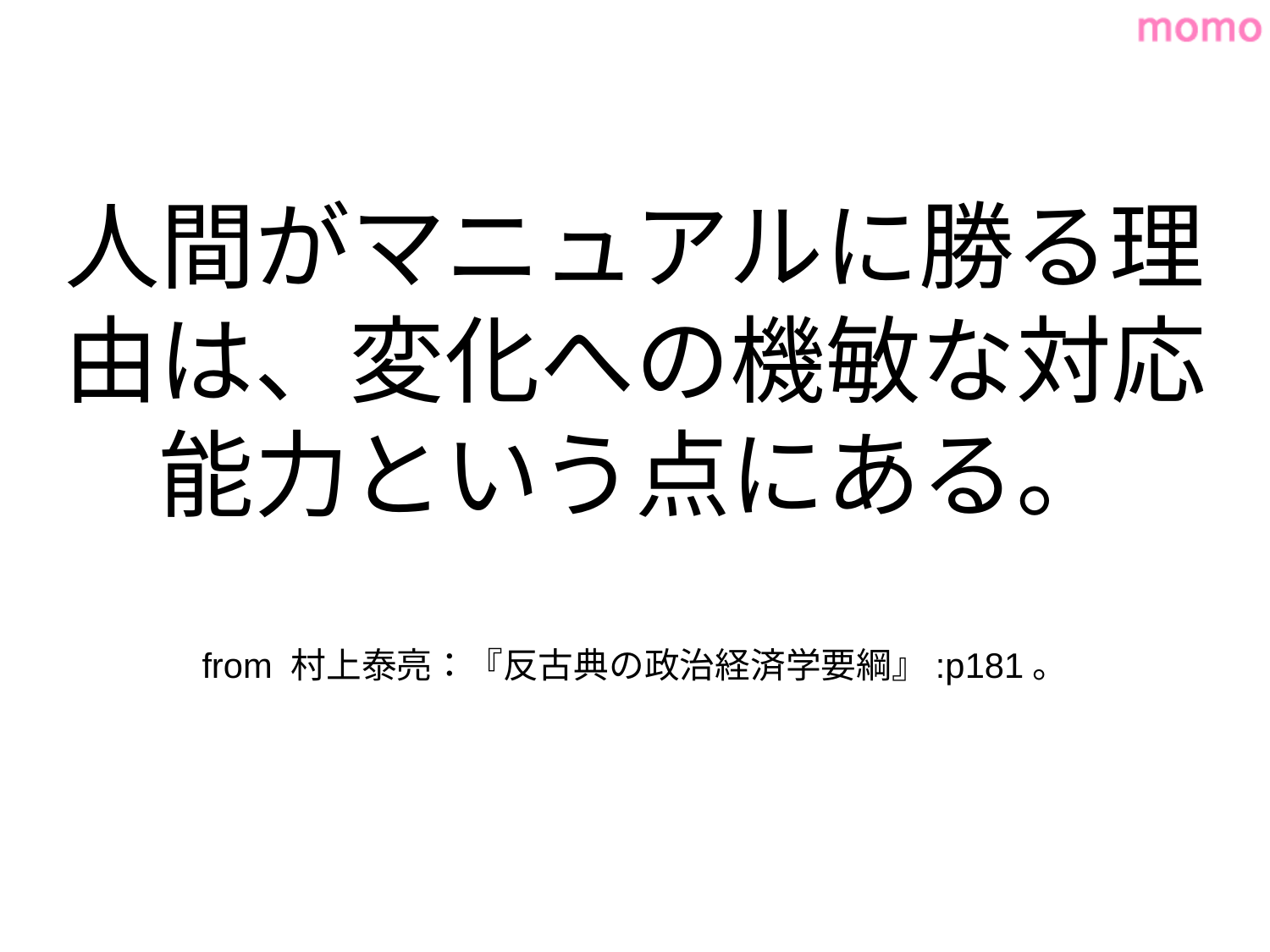

# 人間がマニュアルに勝る理由は、変化への機敏な対応能力という点にある。 from 村上泰亮：『反古典の政治経済学要綱』:p181。